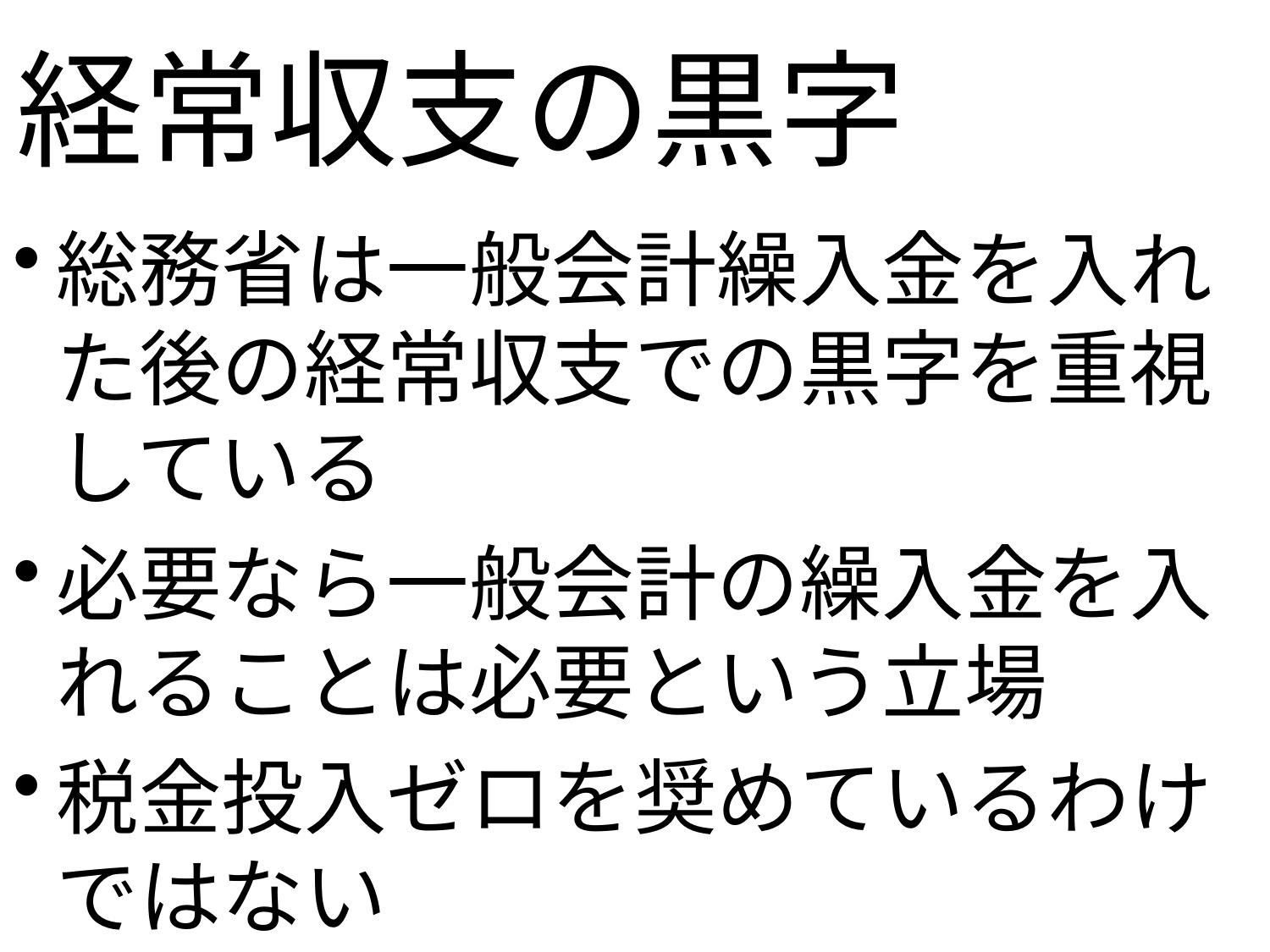

# 経常収支の黒字
総務省は一般会計繰入金を入れた後の経常収支での黒字を重視している
必要なら一般会計の繰入金を入れることは必要という立場
税金投入ゼロを奨めているわけではない